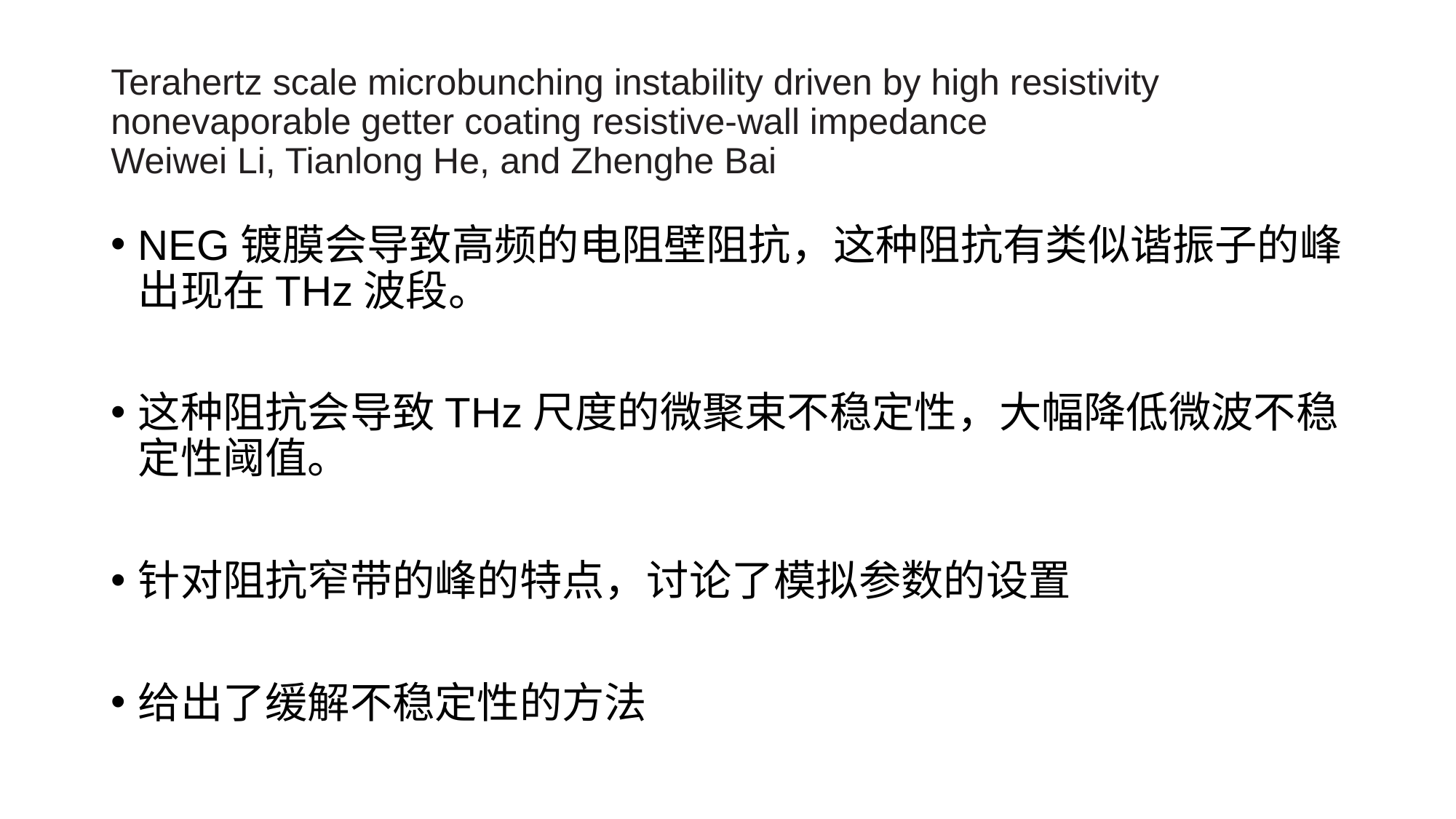

# Terahertz scale microbunching instability driven by high resistivity nonevaporable getter coating resistive-wall impedance Weiwei Li, Tianlong He, and Zhenghe Bai
NEG镀膜会导致高频的电阻壁阻抗，这种阻抗有类似谐振子的峰出现在THz波段。

这种阻抗会导致THz尺度的微聚束不稳定性，大幅降低微波不稳定性阈值。

针对阻抗窄带的峰的特点，讨论了模拟参数的设置

给出了缓解不稳定性的方法